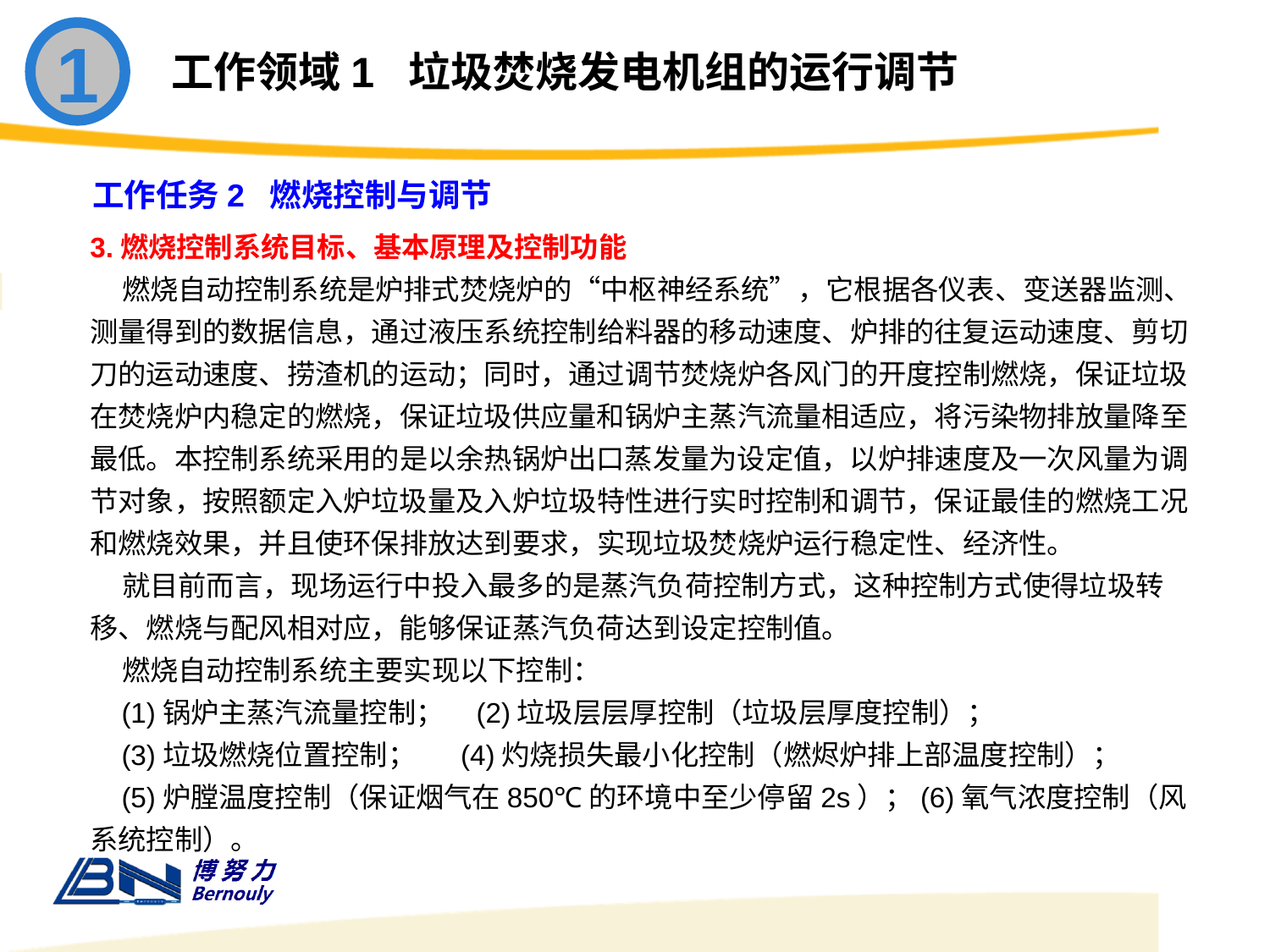

1
工作领域1  垃圾焚烧发电机组的运行调节
工作任务2  燃烧控制与调节
3.燃烧控制系统目标、基本原理及控制功能
    燃烧自动控制系统是炉排式焚烧炉的“中枢神经系统”，它根据各仪表、变送器监测、测量得到的数据信息，通过液压系统控制给料器的移动速度、炉排的往复运动速度、剪切刀的运动速度、捞渣机的运动；同时，通过调节焚烧炉各风门的开度控制燃烧，保证垃圾在焚烧炉内稳定的燃烧，保证垃圾供应量和锅炉主蒸汽流量相适应，将污染物排放量降至最低。本控制系统采用的是以余热锅炉出口蒸发量为设定值，以炉排速度及一次风量为调节对象，按照额定入炉垃圾量及入炉垃圾特性进行实时控制和调节，保证最佳的燃烧工况和燃烧效果，并且使环保排放达到要求，实现垃圾焚烧炉运行稳定性、经济性。
    就目前而言，现场运行中投入最多的是蒸汽负荷控制方式，这种控制方式使得垃圾转移、燃烧与配风相对应，能够保证蒸汽负荷达到设定控制值。
    燃烧自动控制系统主要实现以下控制：
    (1)锅炉主蒸汽流量控制；    (2)垃圾层层厚控制（垃圾层厚度控制）；
    (3)垃圾燃烧位置控制；      (4)灼烧损失最小化控制（燃烬炉排上部温度控制）；
    (5)炉膛温度控制（保证烟气在850℃的环境中至少停留2s）；(6)氧气浓度控制（风系统控制）。